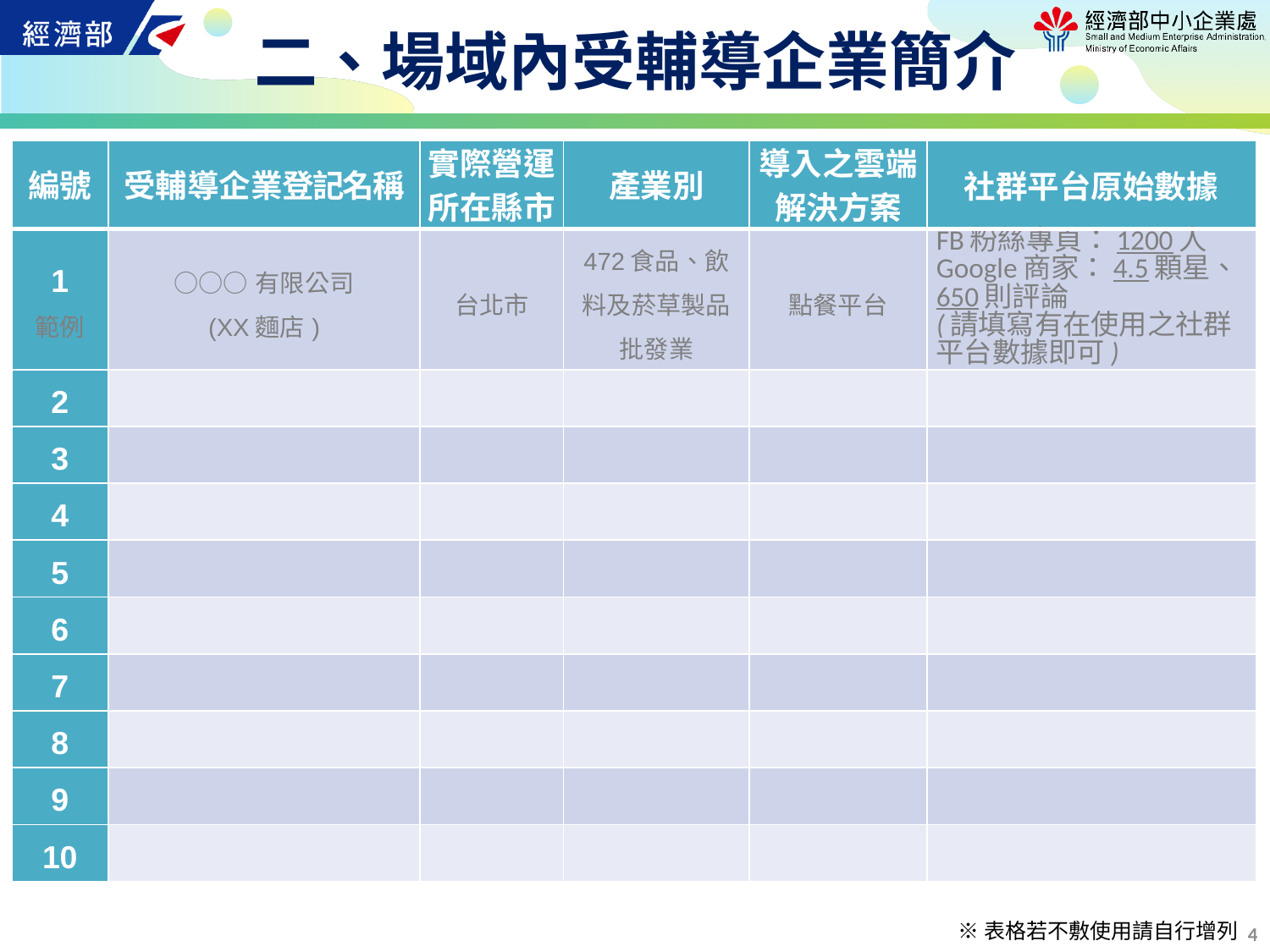

# 二、場域內受輔導企業簡介
| 編號 | 受輔導企業登記名稱 | 實際營運 所在縣市 | 產業別 | 導入之雲端解決方案 | 社群平台原始數據 |
| --- | --- | --- | --- | --- | --- |
| 1 範例 | ○○○有限公司 (XX麵店) | 台北市 | 472食品、飲料及菸草製品批發業 | 點餐平台 | FB粉絲專頁：1200人 Google商家：4.5顆星、650則評論 (請填寫有在使用之社群平台數據即可) |
| 2 |  |  |  |  |  |
| 3 |  |  |  |  |  |
| 4 |  |  |  |  |  |
| 5 |  |  |  |  |  |
| 6 |  |  |  |  |  |
| 7 |  |  |  |  |  |
| 8 |  |  |  |  |  |
| 9 |  |  |  |  |  |
| 10 |  |  |  |  |  |
4
※表格若不敷使用請自行增列